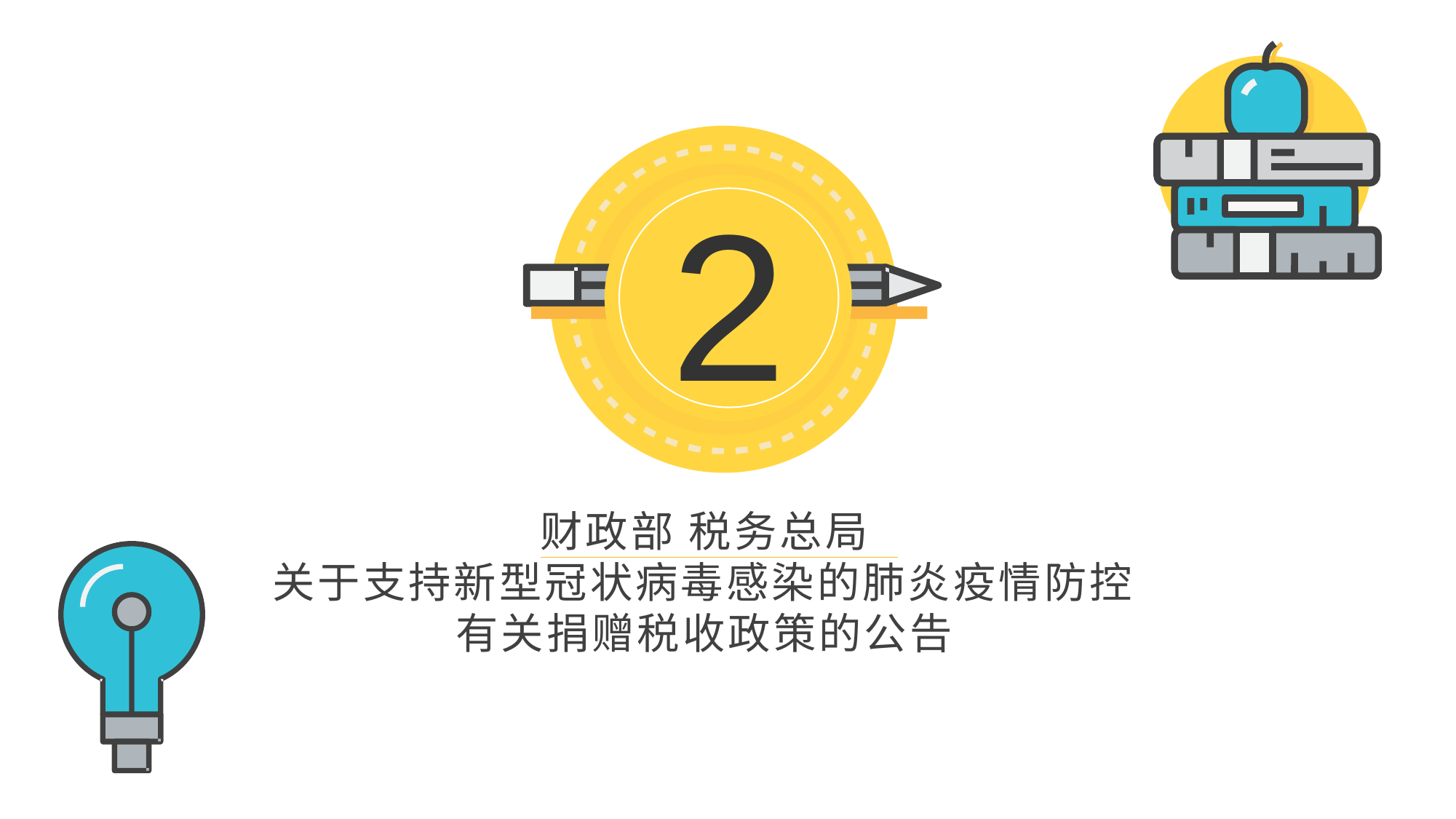

2

财政部 税务总局
关于支持新型冠状病毒感染的肺炎疫情防控有关捐赠税收政策的公告